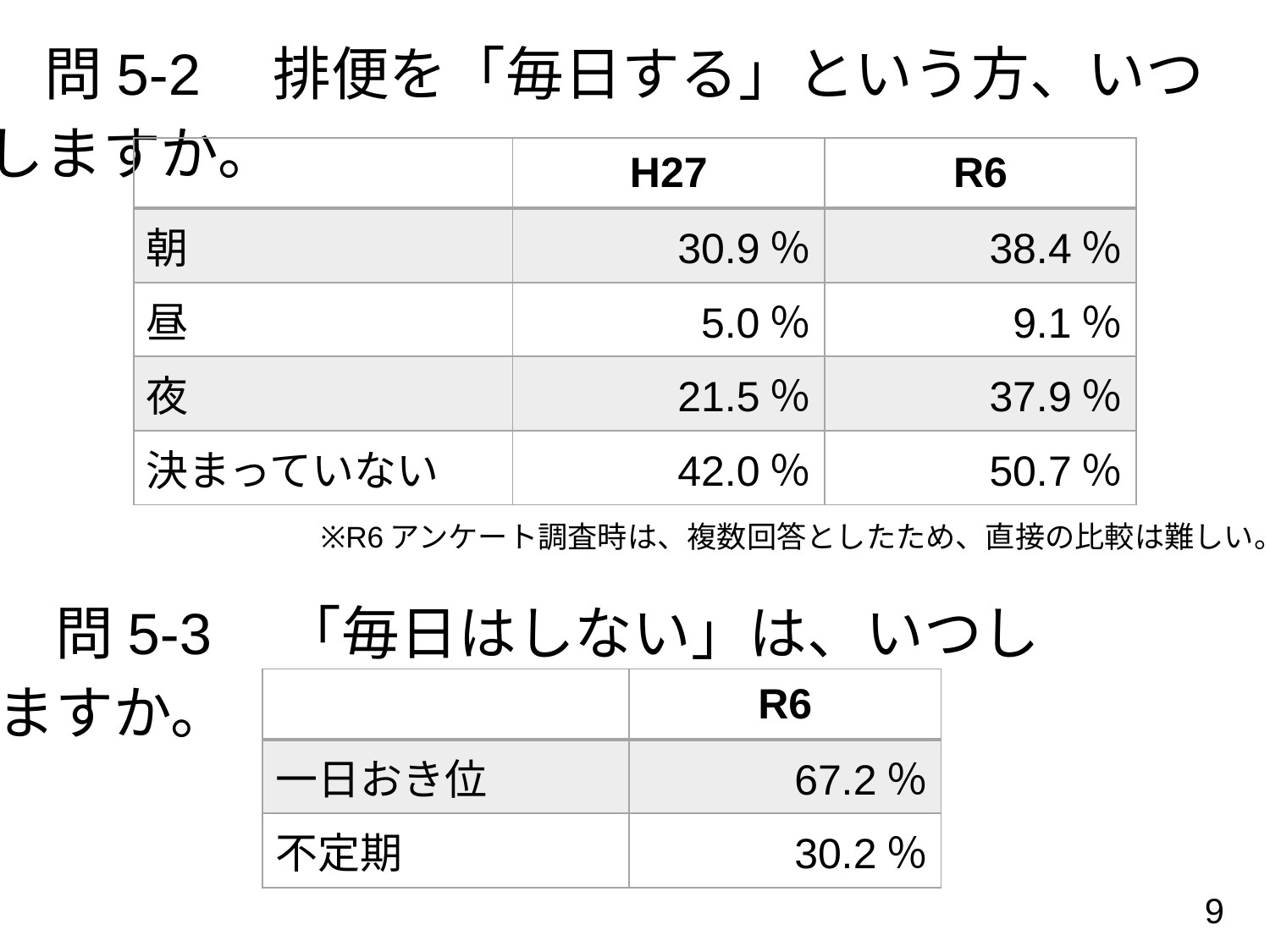

# 問5-2　排便を「毎日する」という方、いつしますか。
|  | H27 | R6 |
| --- | --- | --- |
| 朝 | 30.9％ | 38.4％ |
| 昼 | 5.0％ | 9.1％ |
| 夜 | 21.5％ | 37.9％ |
| 決まっていない | 42.0％ | 50.7％ |
※R6アンケート調査時は、複数回答としたため、直接の比較は難しい。
　問5-3　「毎日はしない」は、いつしますか。
|  | R6 |
| --- | --- |
| 一日おき位 | 67.2％ |
| 不定期 | 30.2％ |